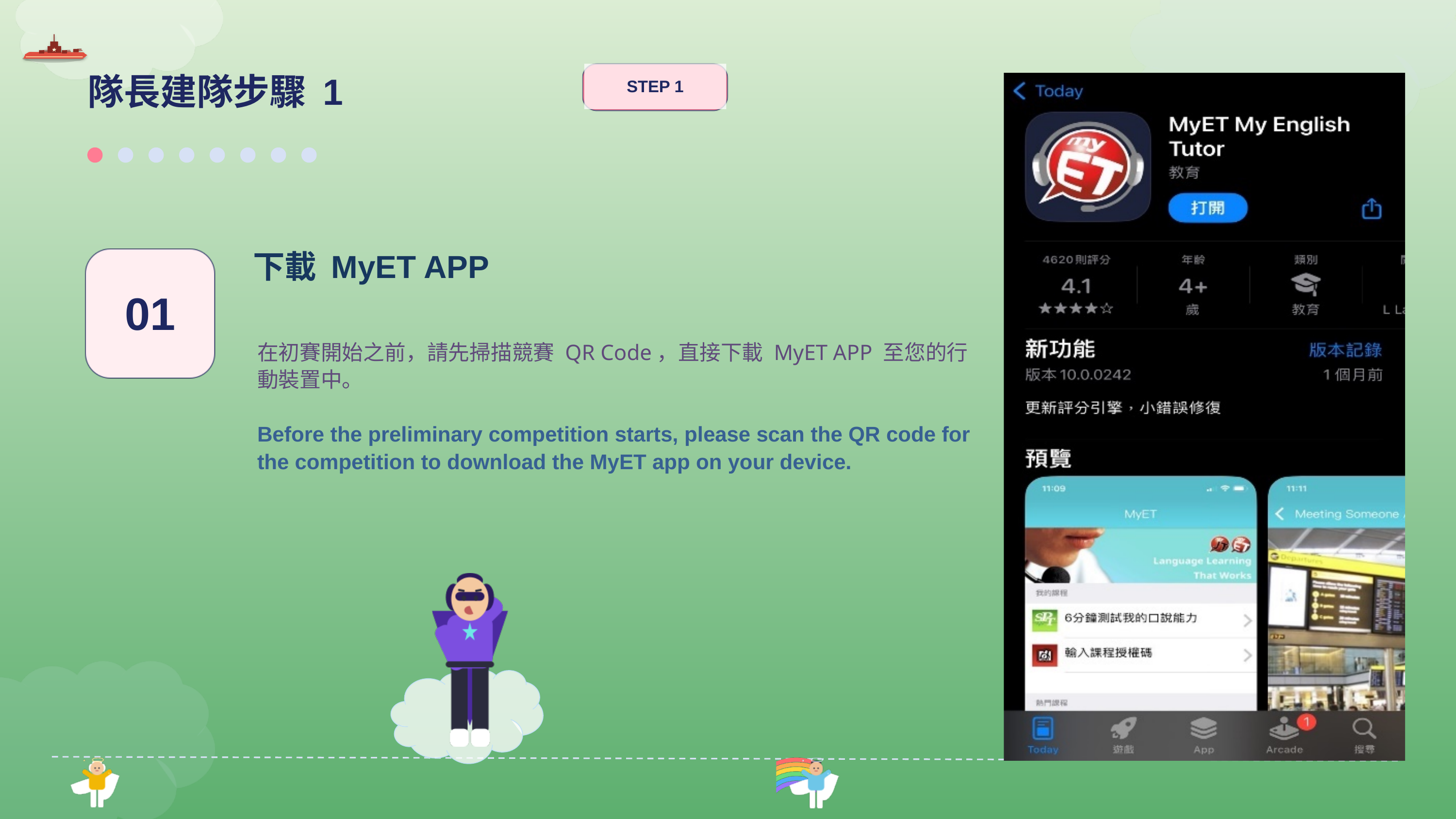

隊長建隊步驟 1

STEP 1

下載 MyET APP

01

在初賽開始之前，請先掃描競賽 QR Code，直接下載 MyET APP 至您的行動裝置中。

Before the preliminary competition starts, please scan the QR code for the competition to download the MyET app on your device.